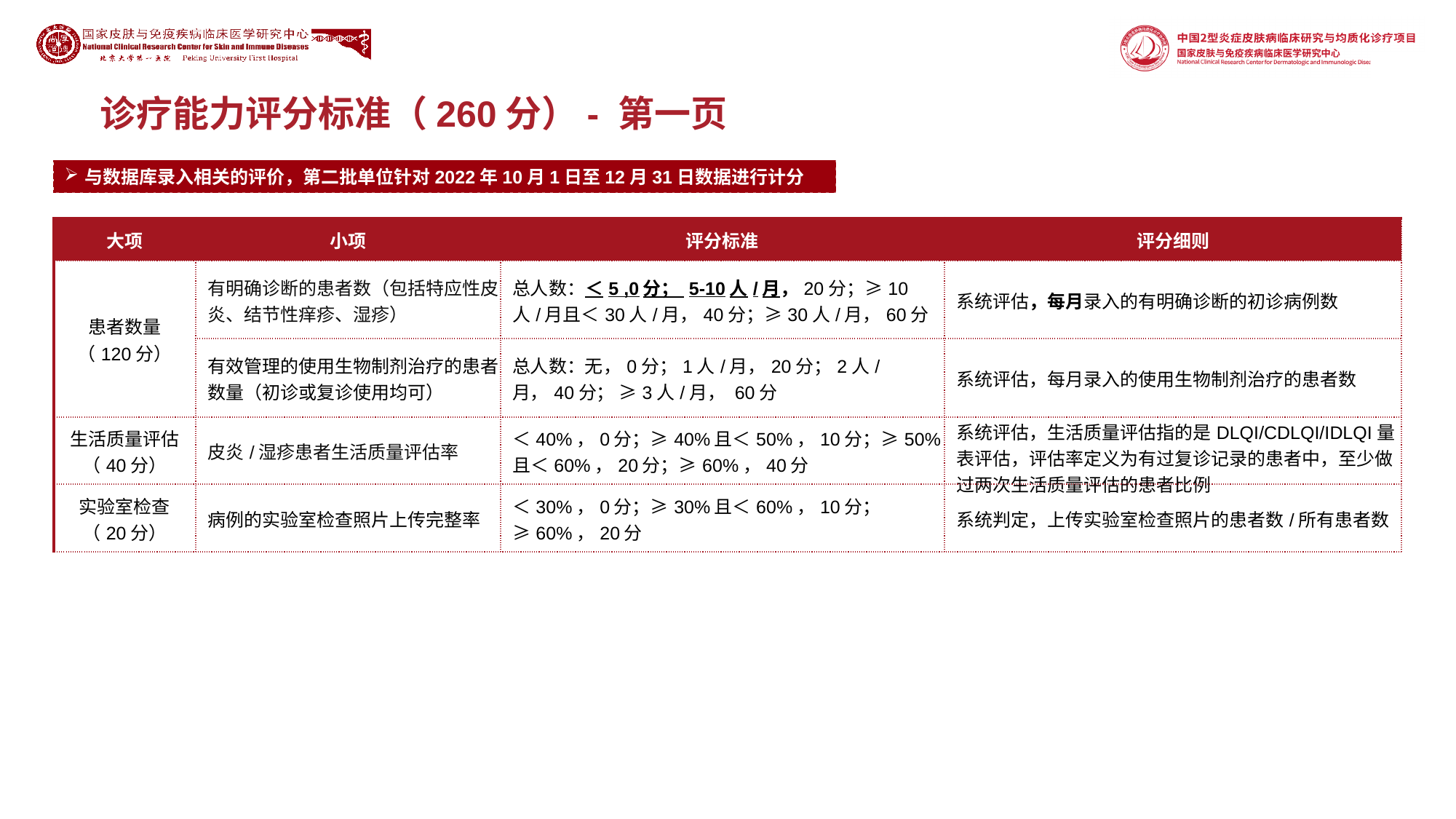

诊疗能力评分标准（260分）- 第一页
与数据库录入相关的评价，第二批单位针对2022年10月1日至12月31日数据进行计分
| 大项 | 小项 | 评分标准 | 评分细则 |
| --- | --- | --- | --- |
| 患者数量 （120分） | 有明确诊断的患者数（包括特应性皮炎、结节性痒疹、湿疹） | 总人数：＜5 ,0分； 5-10人/月，20分；≥10人/月且＜30人/月，40分；≥30人/月，60分 | 系统评估，每月录入的有明确诊断的初诊病例数 |
|  | 有效管理的使用生物制剂治疗的患者数量（初诊或复诊使用均可） | 总人数：无，0分；1人/月，20分；2人/月，40分； ≥3人/月， 60分 | 系统评估，每月录入的使用生物制剂治疗的患者数 |
| 生活质量评估（40分） | 皮炎/湿疹患者生活质量评估率 | ＜40%，0分；≥40%且＜50%，10分；≥50%且＜60%，20分；≥60%，40分 | 系统评估，生活质量评估指的是DLQI/CDLQI/IDLQI量表评估，评估率定义为有过复诊记录的患者中，至少做过两次生活质量评估的患者比例 |
| 实验室检查 （20分） | 病例的实验室检查照片上传完整率 | ＜30%，0分；≥30%且＜60%，10分；≥60%，20分 | 系统判定，上传实验室检查照片的患者数/所有患者数 |